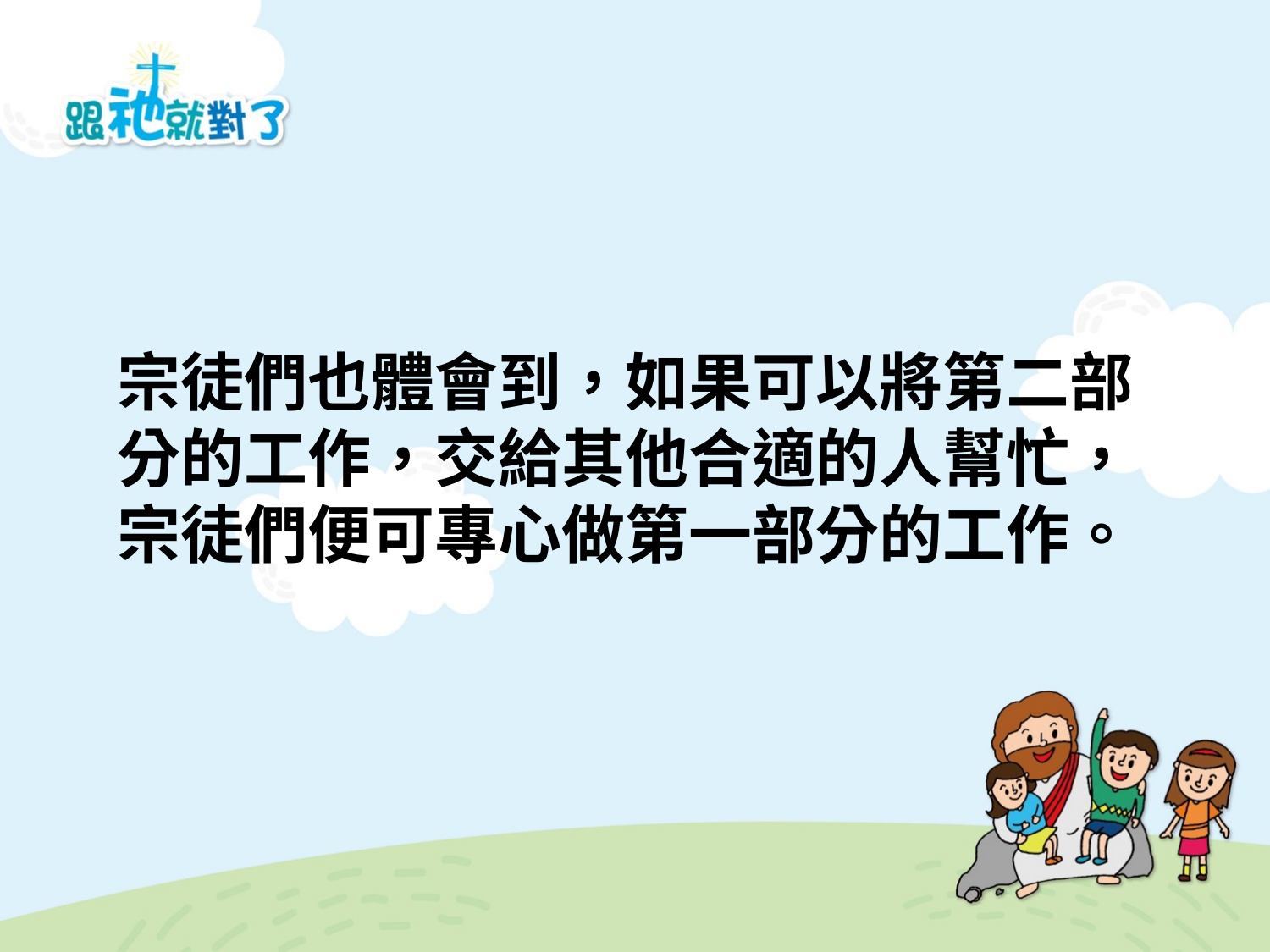

宗徒們也體會到，如果可以將第二部分的工作，交給其他合適的人幫忙，宗徒們便可專心做第一部分的工作。